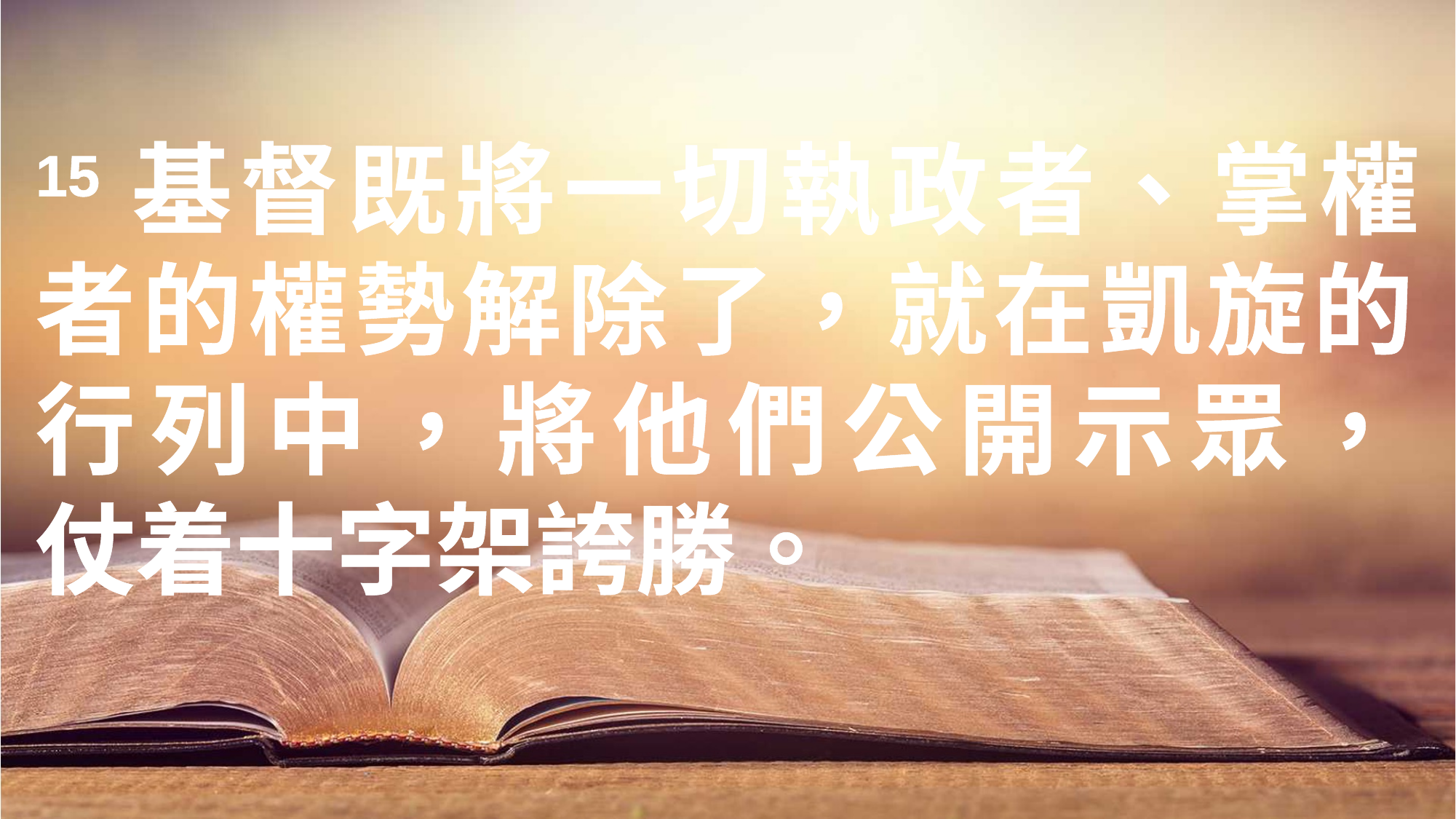

15基督既將一切執政者、掌權者的權勢解除了，就在凱旋的
行列中，將他們公開示眾，
仗着十字架誇勝。